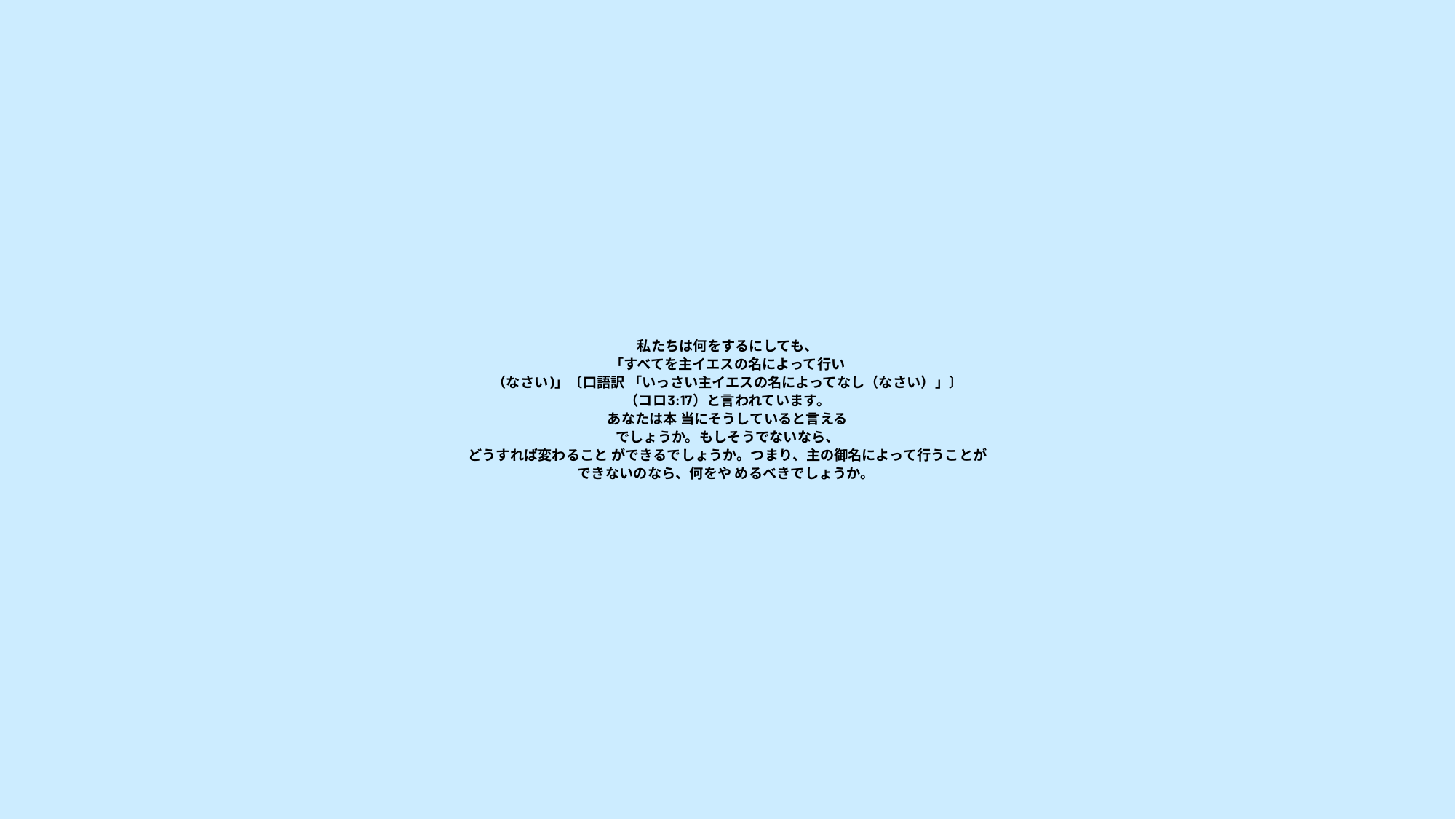

# 私たちは何をするにしても、 「すべてを主イエスの名によって行い （なさい)」〔口語訳 「いっさい主イエスの名によってなし（なさい）」〕 （コロ3:17）と言われています。 あなたは本 当にそうしていると言える でしょうか。もしそうでないなら、 どうすれば変わること ができるでしょうか。つまり、主の御名によって行うことが できないのなら、何をや めるべきでしょうか。